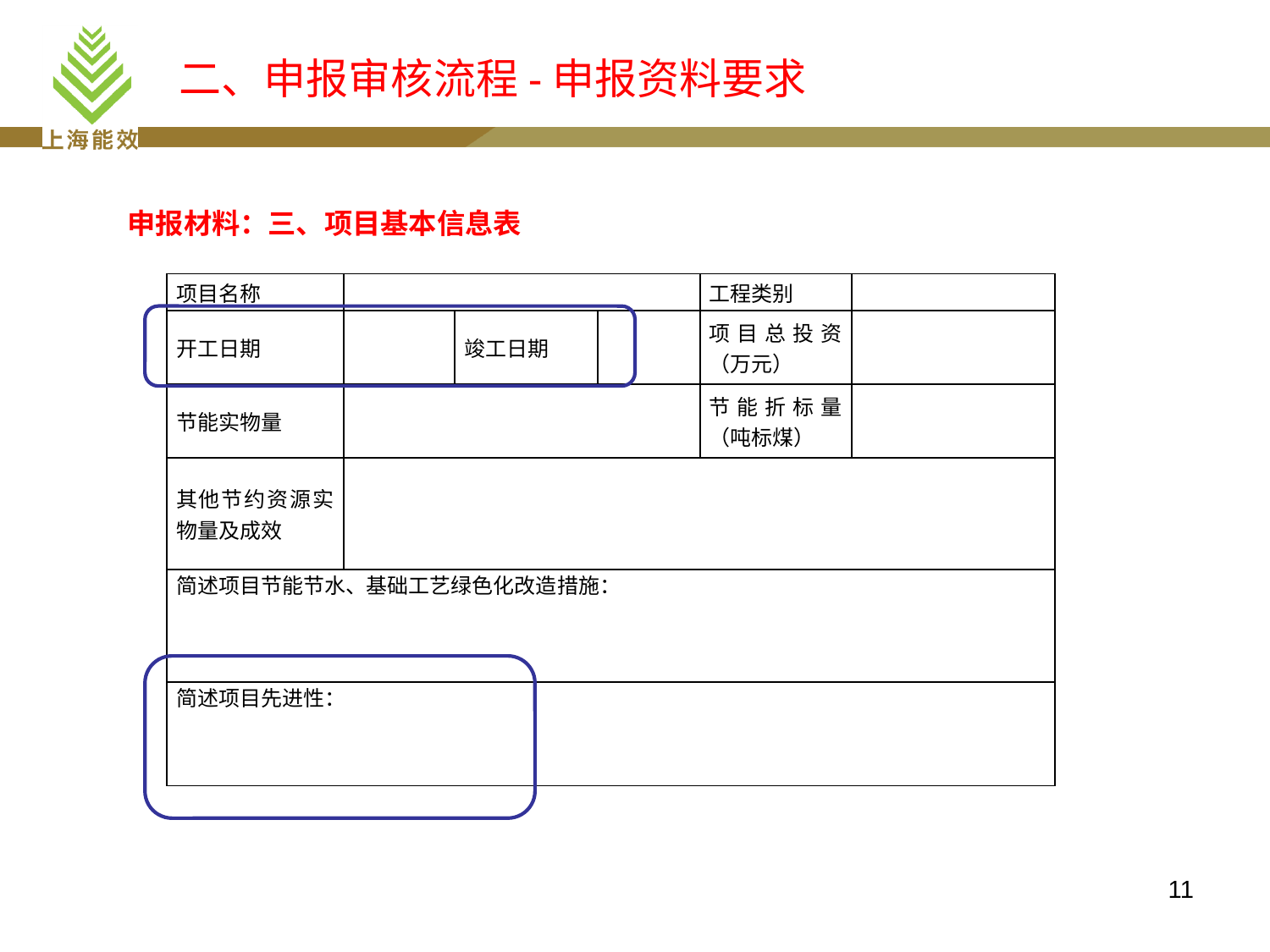

# 二、申报审核流程-申报资料要求
申报材料：三、项目基本信息表
| 项目名称 |  |  |  | 工程类别 |  |
| --- | --- | --- | --- | --- | --- |
| 开工日期 |  | 竣工日期 |  | 项目总投资（万元） |  |
| 节能实物量 |  |  |  | 节能折标量（吨标煤） |  |
| 其他节约资源实物量及成效 |  |  |  |  |  |
| 简述项目节能节水、基础工艺绿色化改造措施： |  |  |  |  |  |
| 简述项目先进性： |  |  |  |  |  |

11